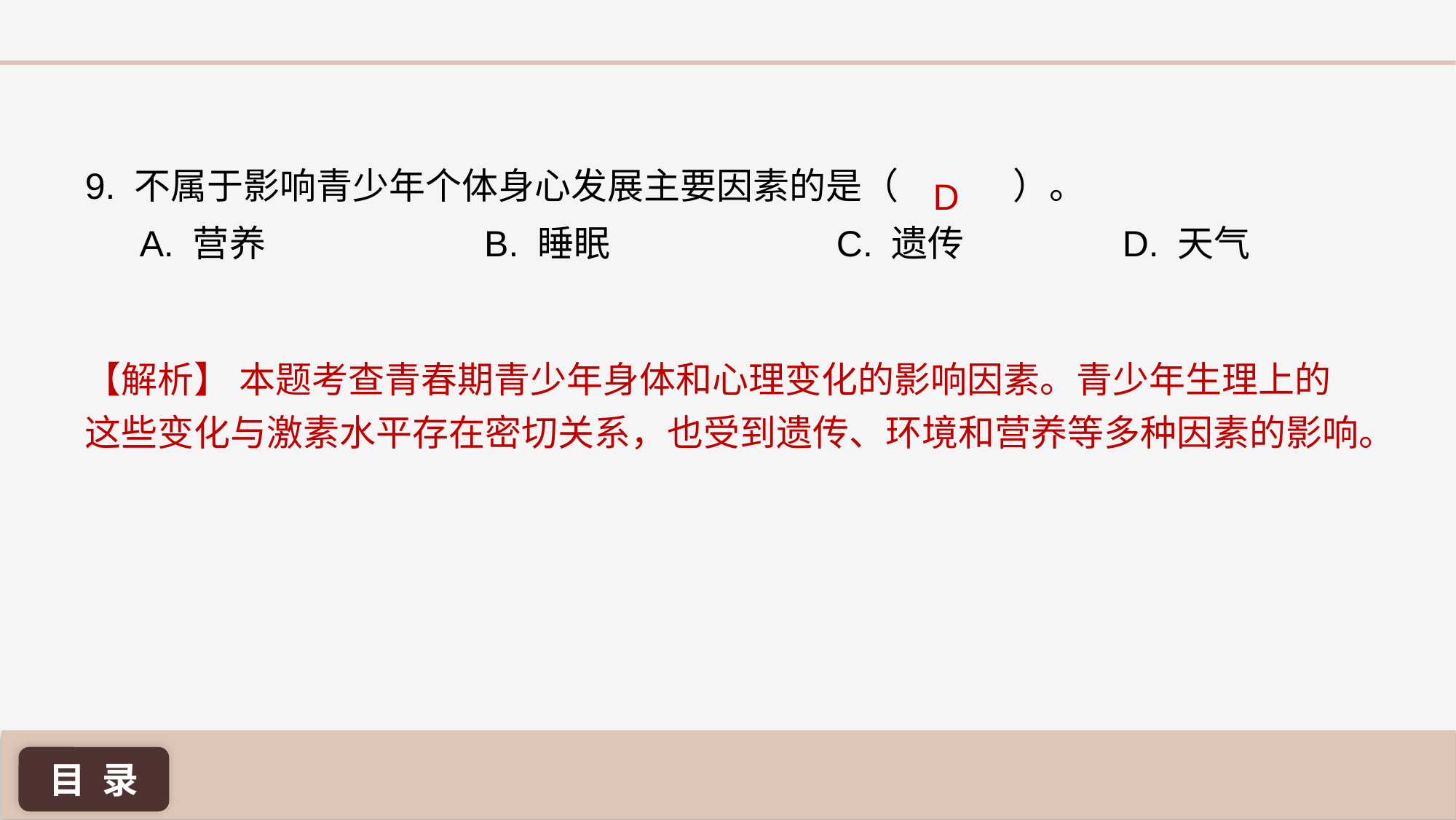

9. 不属于影响青少年个体身心发展主要因素的是（ 	）。
A. 营养		 B. 睡眠		    C. 遗传 		D. 天气
D
【解析】 本题考查青春期青少年身体和心理变化的影响因素。青少年生理上的这些变化与激素水平存在密切关系，也受到遗传、环境和营养等多种因素的影响。